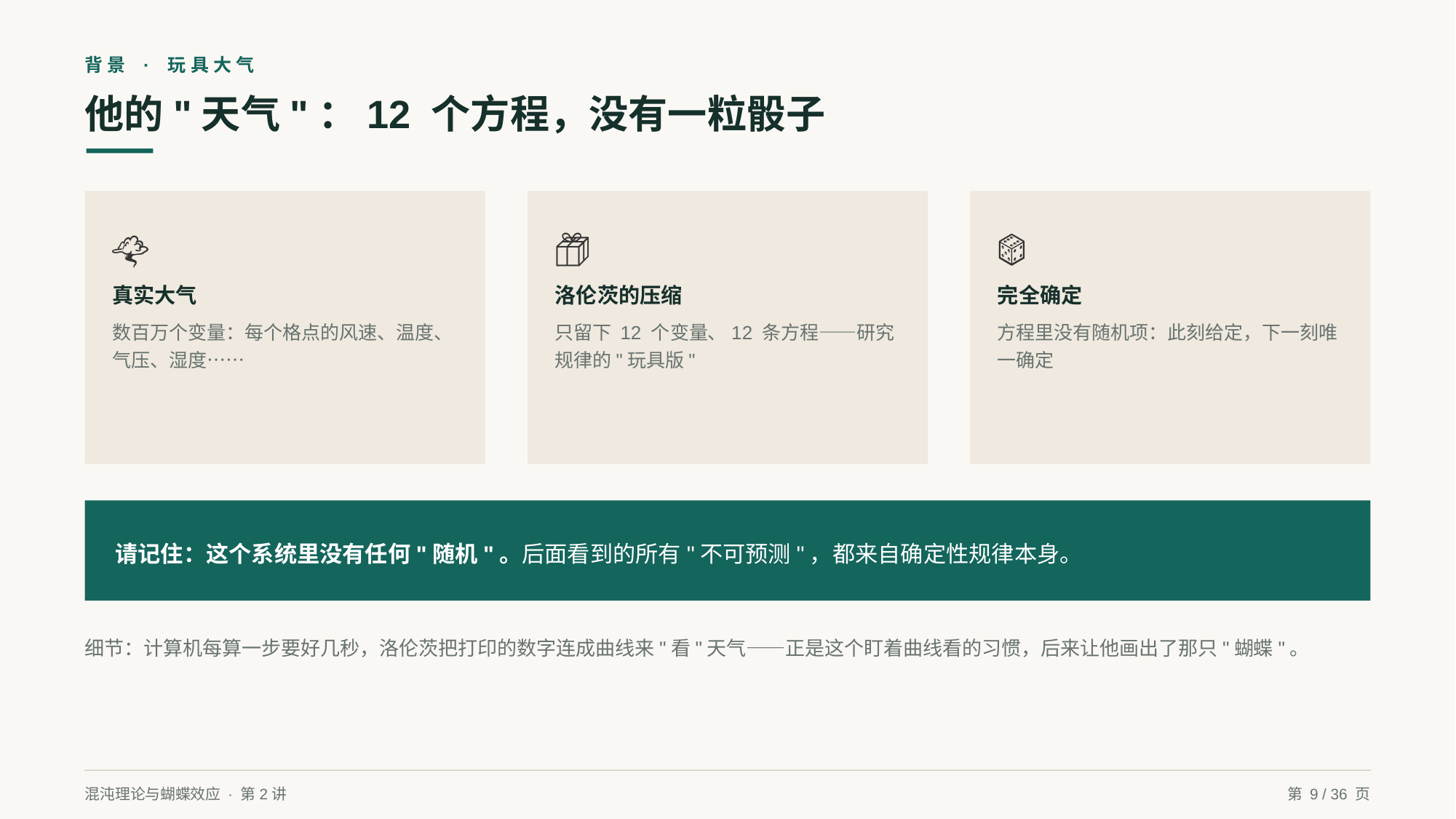

背景 · 玩具大气
他的"天气"：12 个方程，没有一粒骰子

🌪️
真实大气
数百万个变量：每个格点的风速、温度、气压、湿度……
📦
洛伦茨的压缩
只留下 12 个变量、12 条方程——研究规律的"玩具版"
🎲
完全确定
方程里没有随机项：此刻给定，下一刻唯一确定

请记住：这个系统里没有任何"随机"。后面看到的所有"不可预测"，都来自确定性规律本身。
细节：计算机每算一步要好几秒，洛伦茨把打印的数字连成曲线来"看"天气——正是这个盯着曲线看的习惯，后来让他画出了那只"蝴蝶"。

混沌理论与蝴蝶效应 · 第2讲
第 9 / 36 页